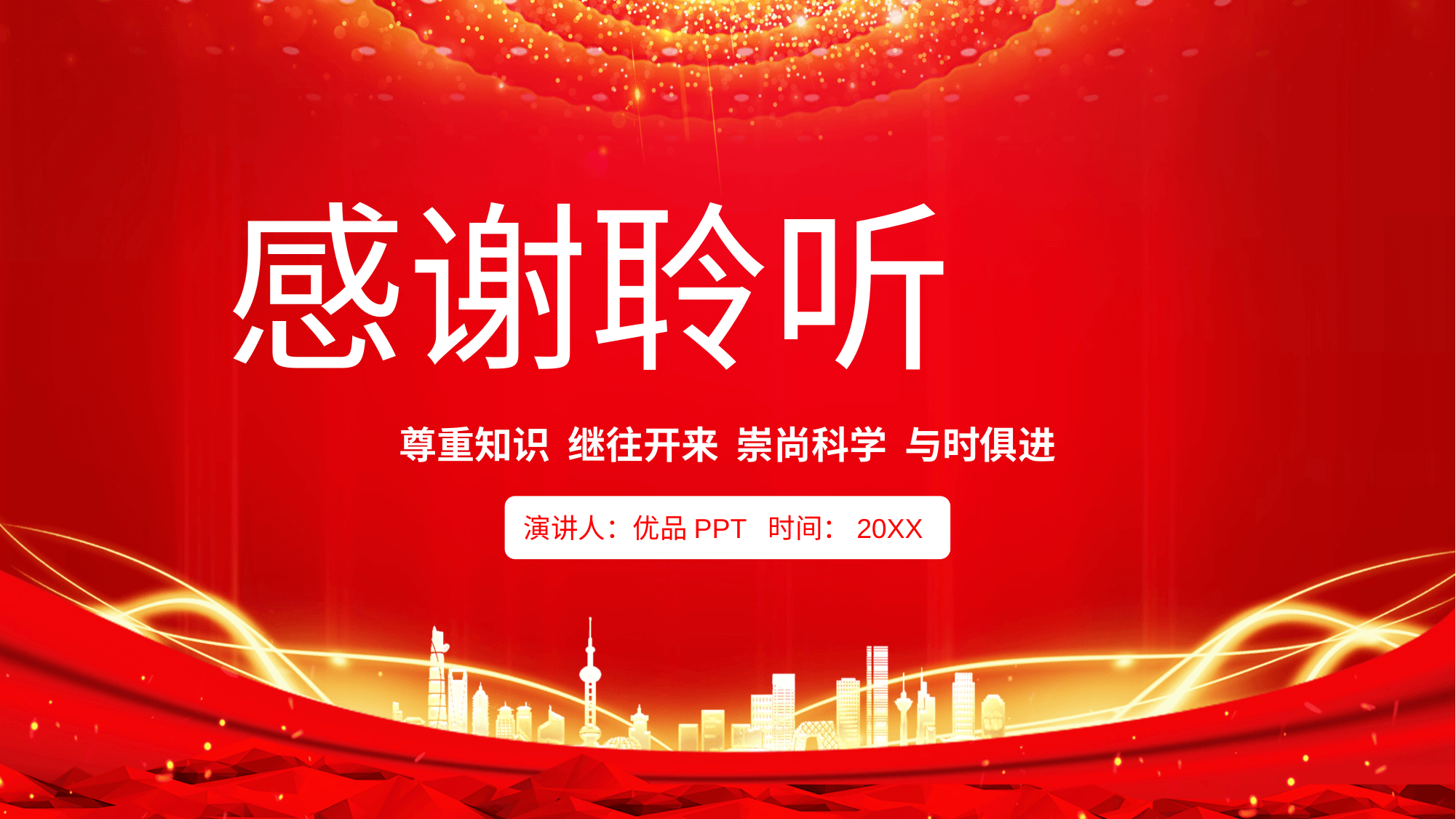

感谢聆听
尊重知识  继往开来  崇尚科学  与时俱进

演讲人：优品PPT  时间：20XX